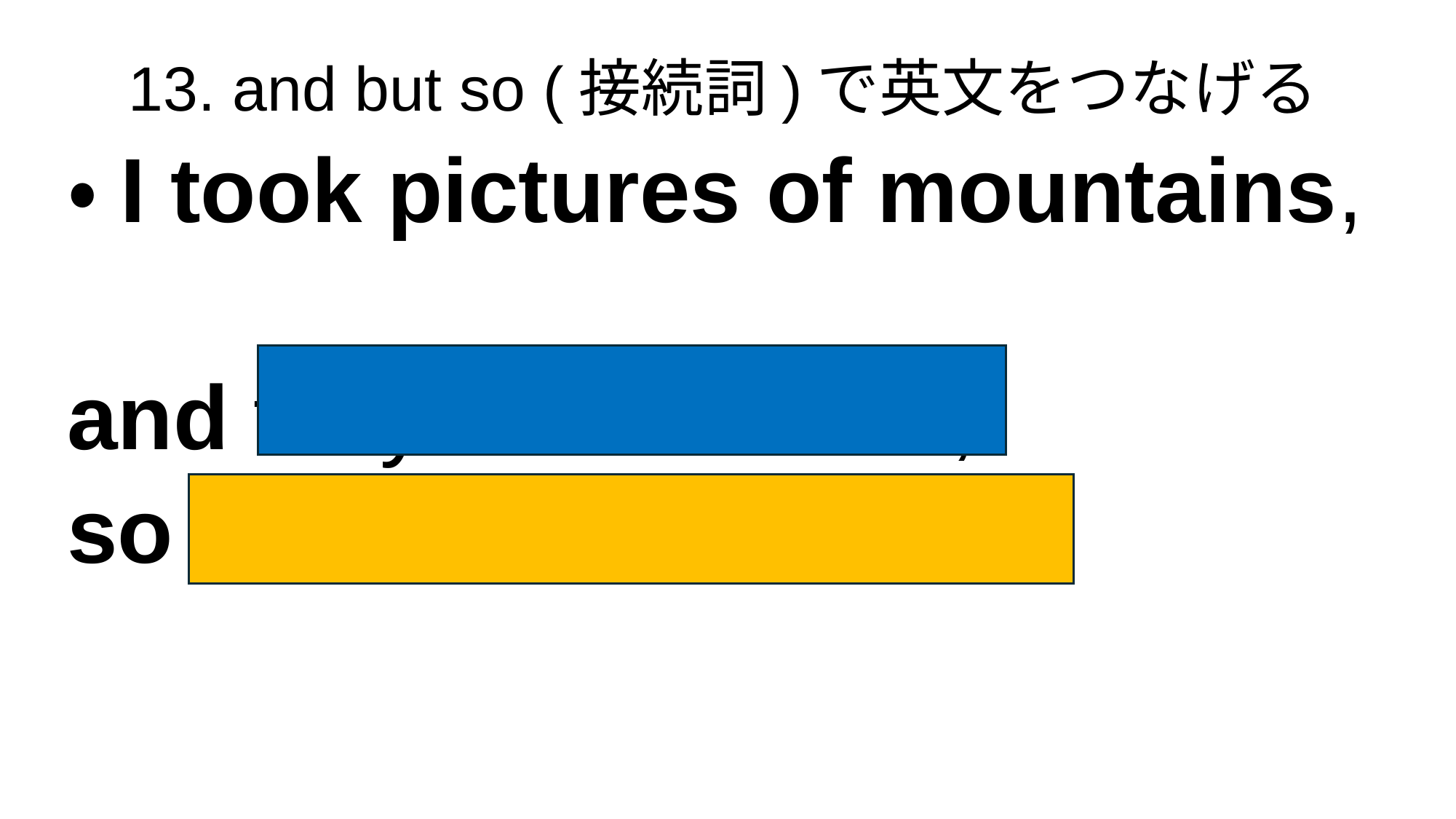

# 13. and but so (接続詞)で英文をつなげる
・I took pictures of mountains,

and they are beautiful,
so I like taking pictures.